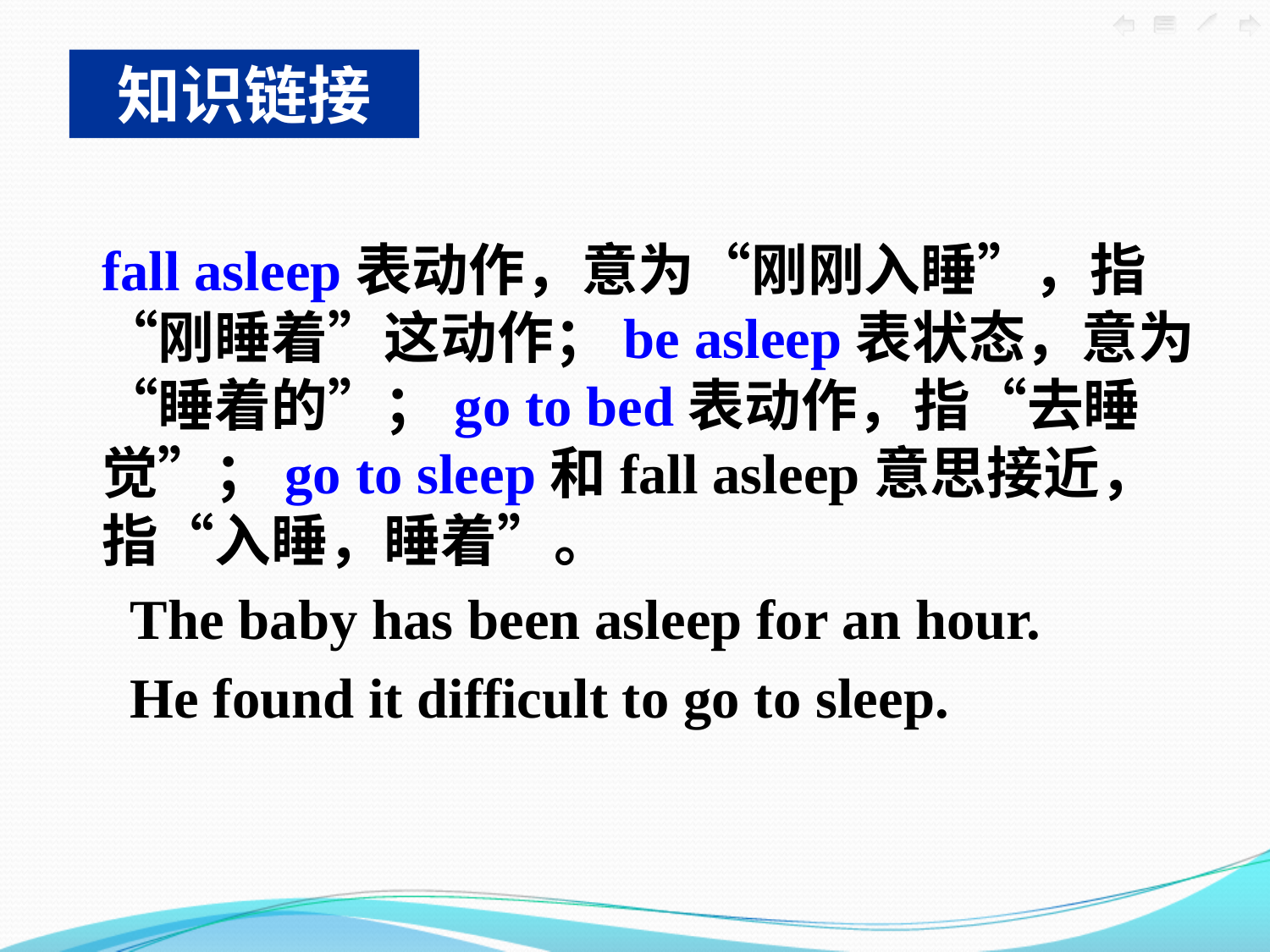

知识链接
fall asleep表动作，意为“刚刚入睡”，指“刚睡着”这动作；be asleep表状态，意为“睡着的”；go to bed表动作，指“去睡觉”；go to sleep和fall asleep意思接近，指“入睡，睡着”。
  The baby has been asleep for an hour.
  He found it difficult to go to sleep.